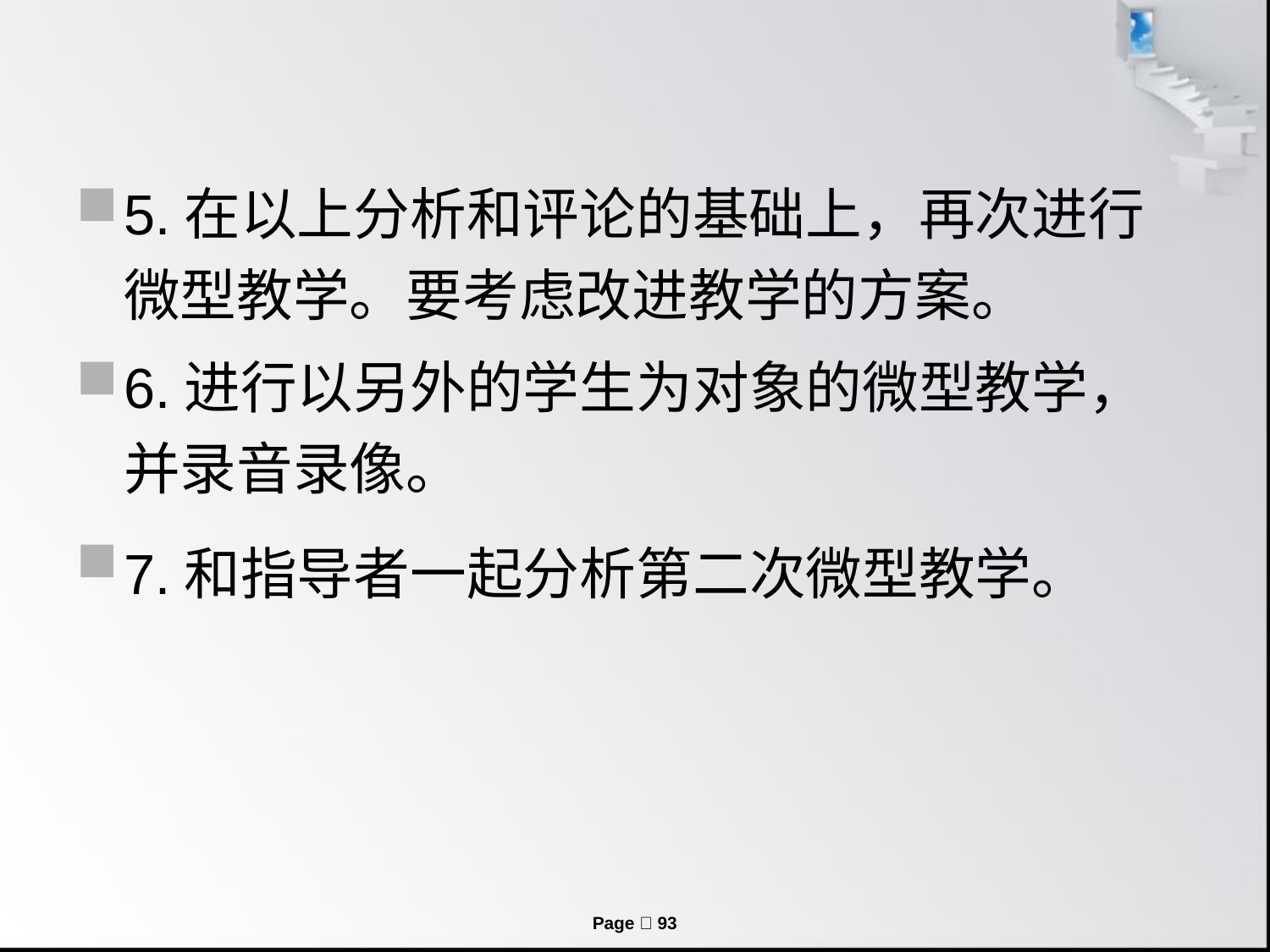

5.在以上分析和评论的基础上，再次进行微型教学。要考虑改进教学的方案。
6.进行以另外的学生为对象的微型教学，并录音录像。
7.和指导者一起分析第二次微型教学。